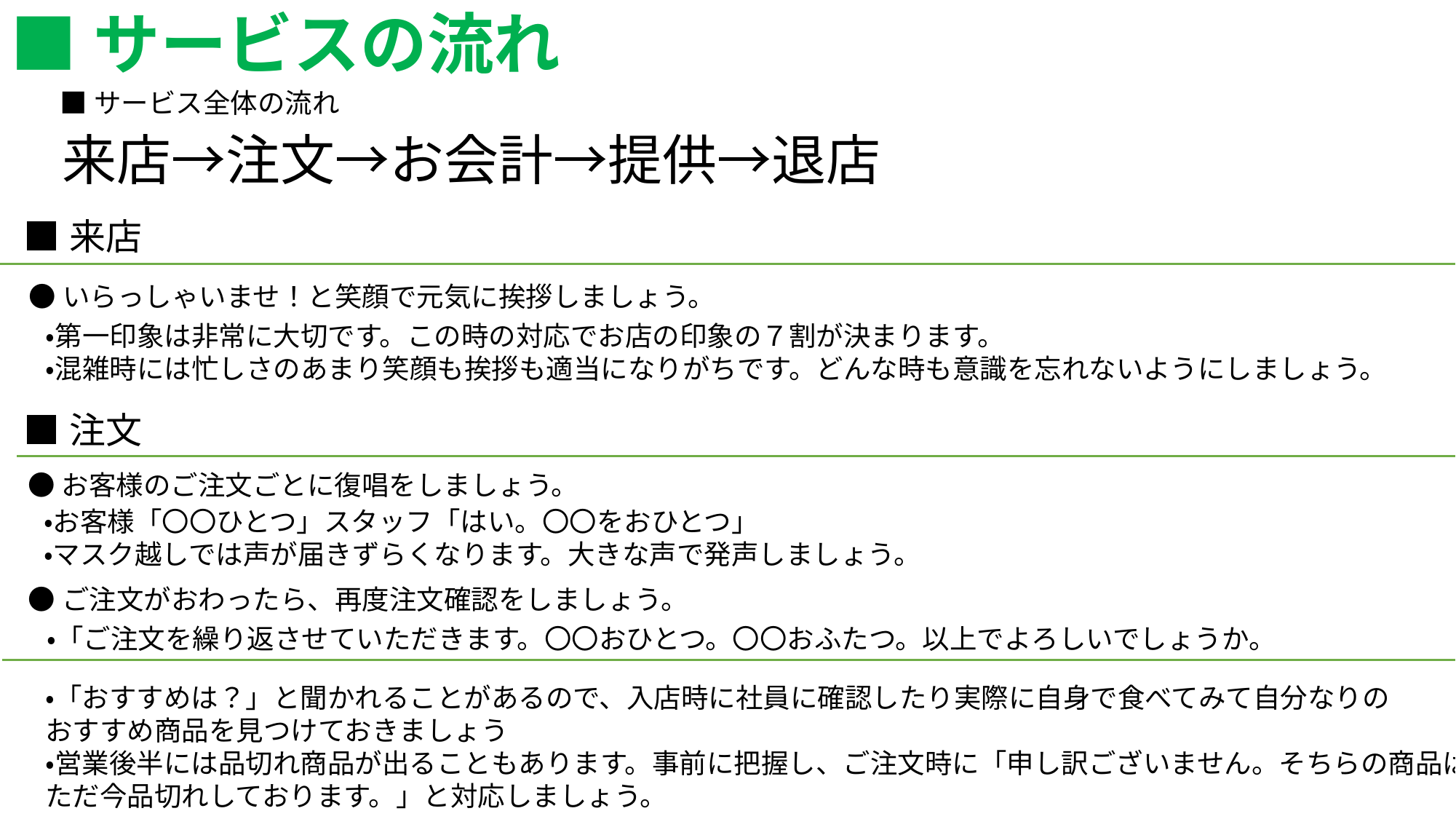

■サービスの流れ
■サービス全体の流れ
来店→注文→お会計→提供→退店
■来店
●いらっしゃいませ！と笑顔で元気に挨拶しましょう。
・第一印象は非常に大切です。この時の対応でお店の印象の７割が決まります。
・混雑時には忙しさのあまり笑顔も挨拶も適当になりがちです。どんな時も意識を忘れないようにしましょう。
■注文
●お客様のご注文ごとに復唱をしましょう。
・お客様「〇〇ひとつ」スタッフ「はい。〇〇をおひとつ」
・マスク越しでは声が届きずらくなります。大きな声で発声しましょう。
●ご注文がおわったら、再度注文確認をしましょう。
・「ご注文を繰り返させていただきます。〇〇おひとつ。〇〇おふたつ。以上でよろしいでしょうか。
・「おすすめは？」と聞かれることがあるので、入店時に社員に確認したり実際に自身で食べてみて自分なりの
おすすめ商品を見つけておきましょう
・営業後半には品切れ商品が出ることもあります。事前に把握し、ご注文時に「申し訳ございません。そちらの商品は
ただ今品切れしております。」と対応しましょう。